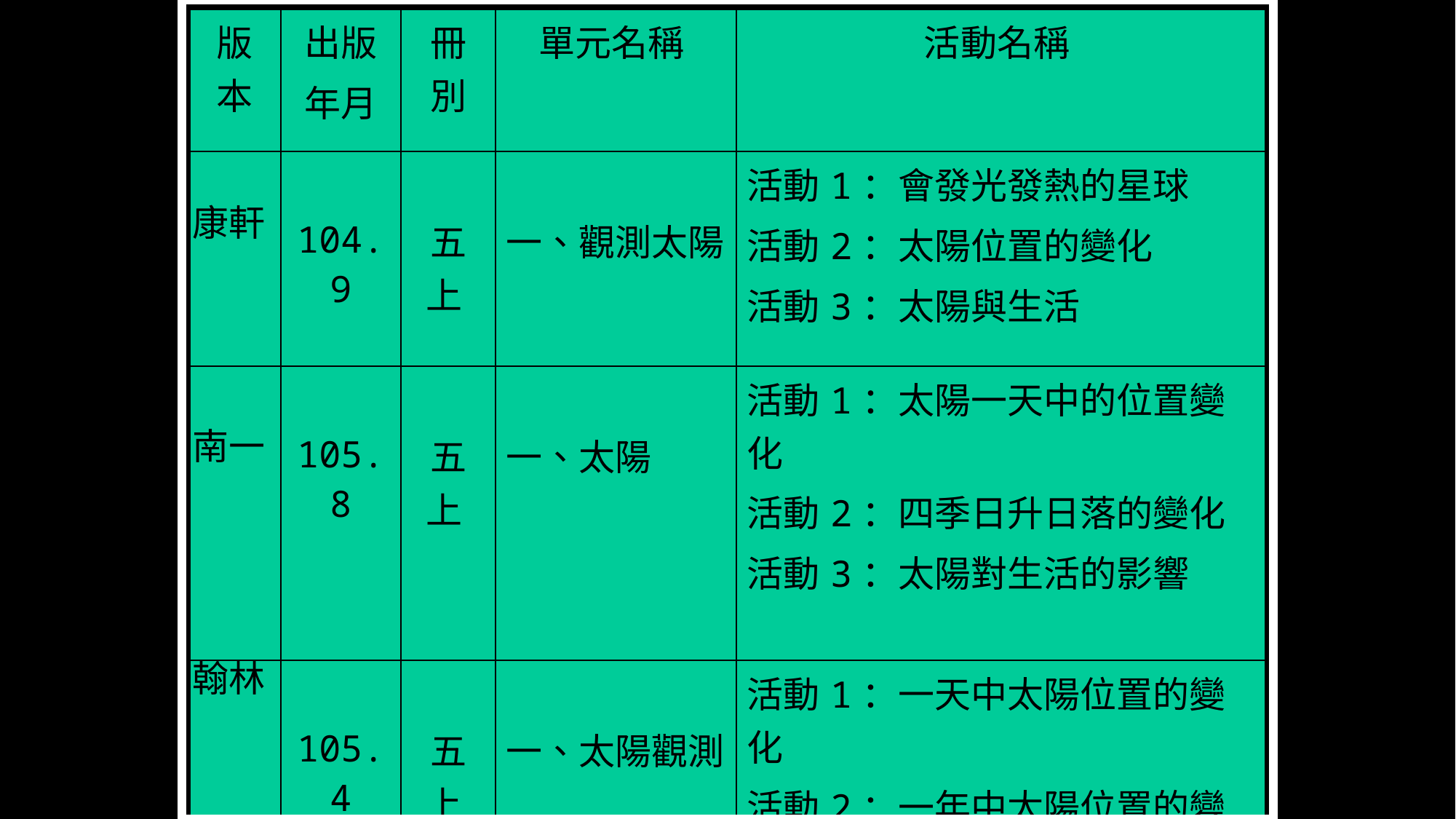

| 版本 | 出版 年月 | 冊別 | 單元名稱 | 活動名稱 |
| --- | --- | --- | --- | --- |
|  | 104.9 | 五上 | 一、觀測太陽 | 活動1：會發光發熱的星球 活動2：太陽位置的變化 活動3：太陽與生活 |
|  | 105.8 | 五上 | 一、太陽 | 活動1：太陽一天中的位置變化 活動2：四季日升日落的變化 活動3：太陽對生活的影響 |
|  | 105.4 | 五上 | 一、太陽觀測 | 活動1：一天中太陽位置的變化 活動2：一年中太陽位置的變化 活動3：太陽與生活 |
康軒
南一
翰林